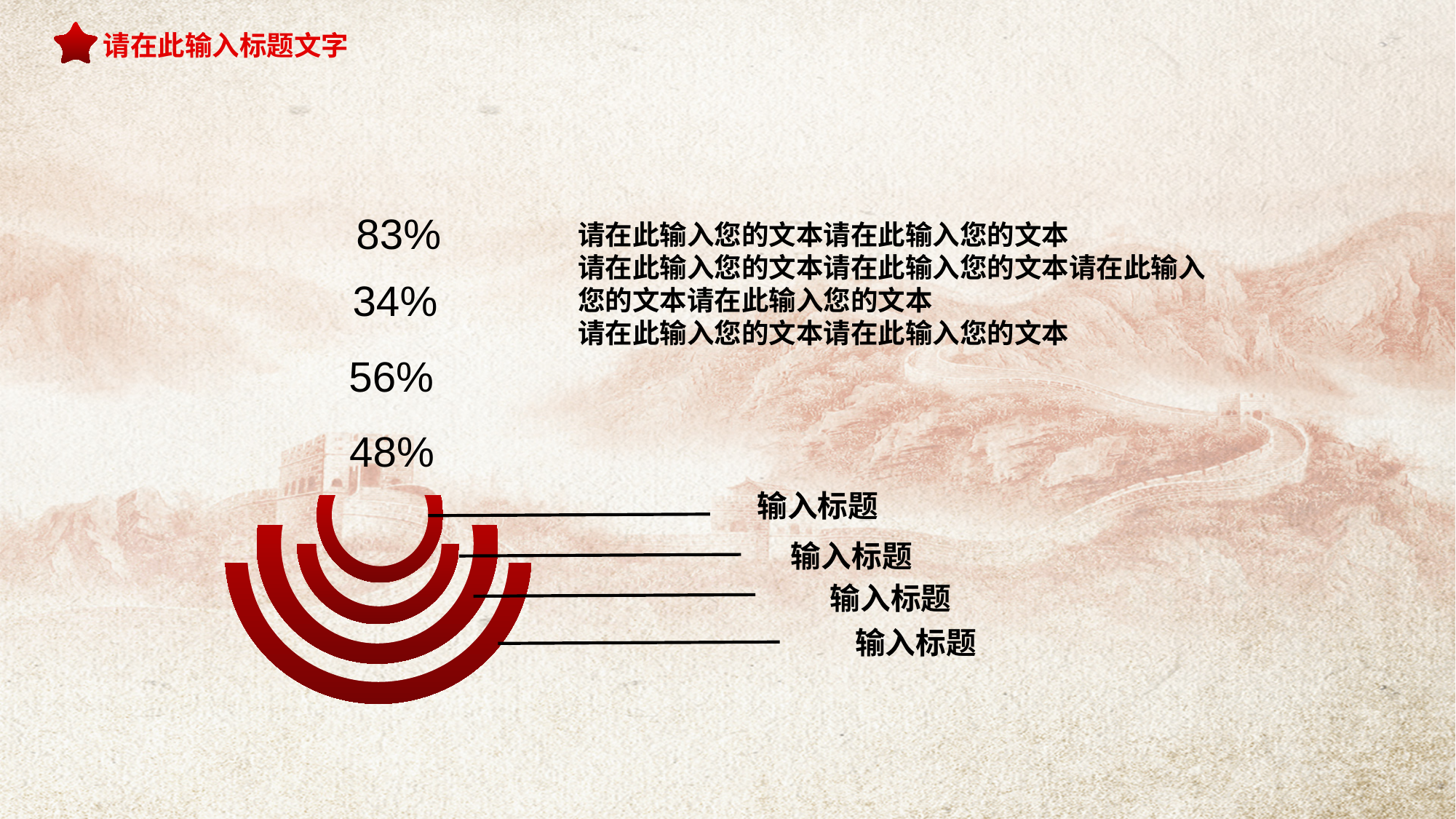

请在此输入标题文字
83%
请在此输入您的文本请在此输入您的文本
请在此输入您的文本请在此输入您的文本请在此输入您的文本请在此输入您的文本
请在此输入您的文本请在此输入您的文本

34%
56%

48%

输入标题
输入标题
输入标题
输入标题